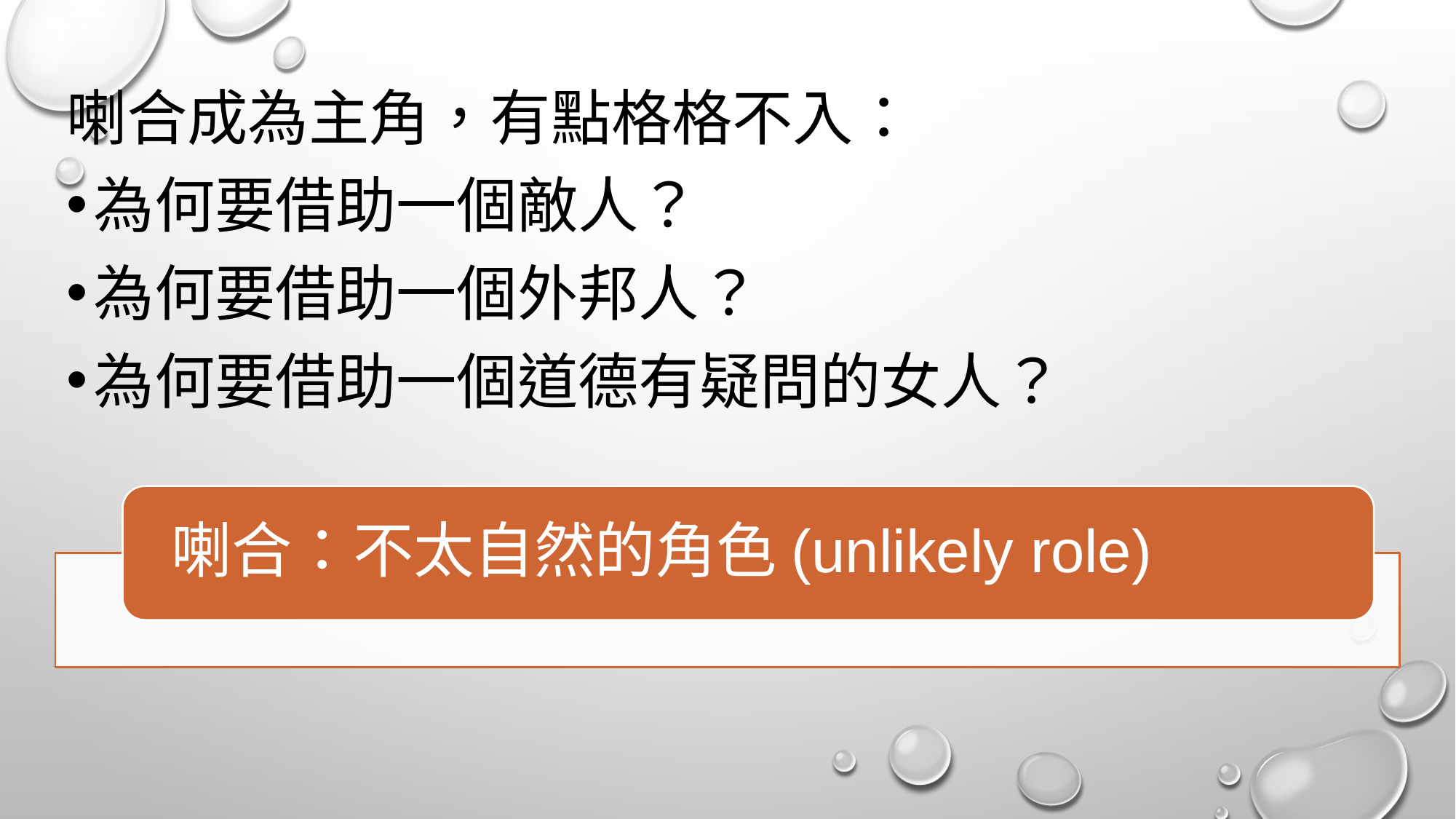

喇合成為主角，有點格格不入：
為何要借助一個敵人？
為何要借助一個外邦人？
為何要借助一個道德有疑問的女人？
喇合：不太自然的角色(unlikely role)